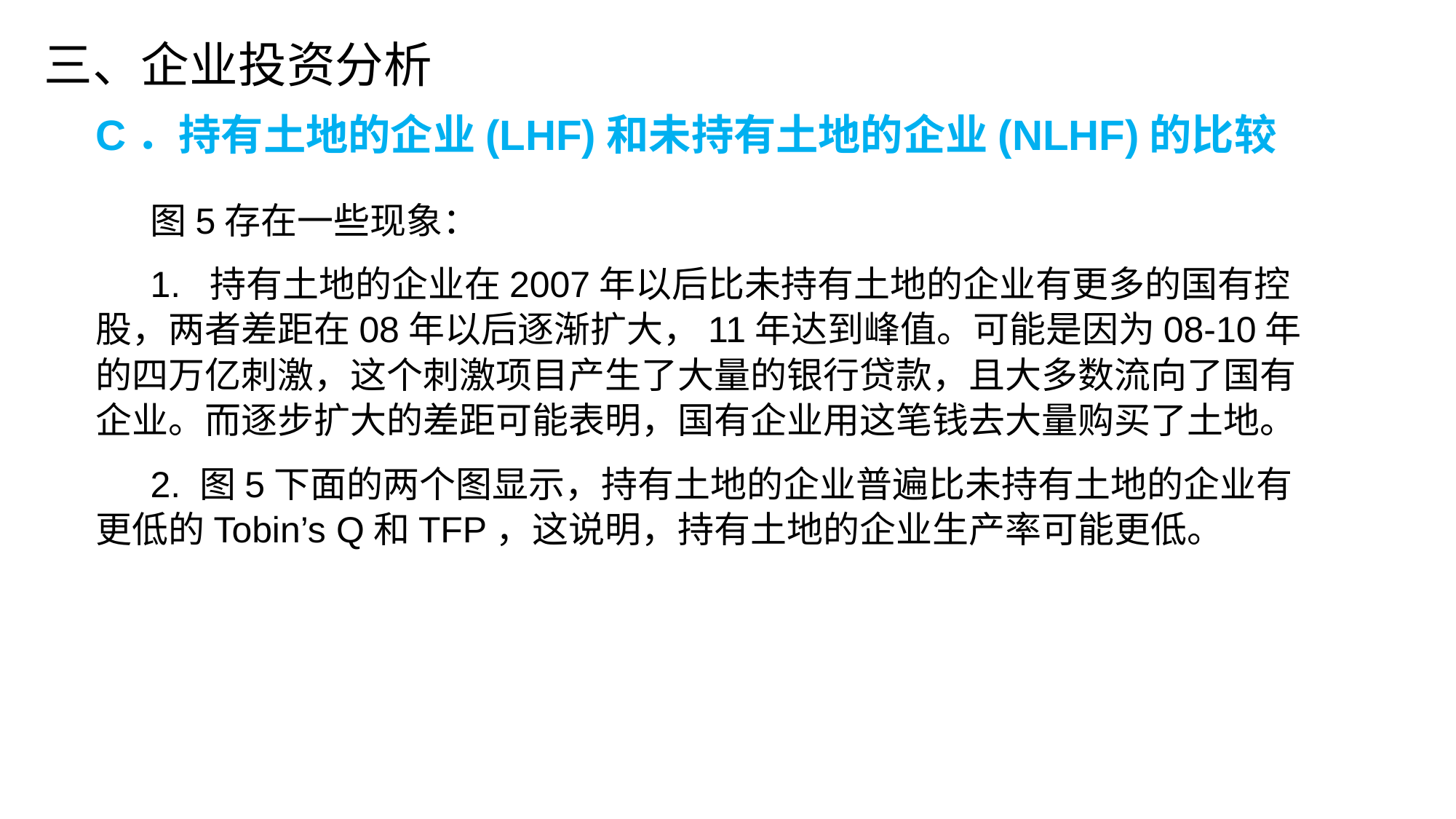

三、企业投资分析
C．持有土地的企业(LHF)和未持有土地的企业(NLHF)的比较

图5存在一些现象：
1.  持有土地的企业在2007年以后比未持有土地的企业有更多的国有控股，两者差距在08年以后逐渐扩大，11年达到峰值。可能是因为08-10年的四万亿刺激，这个刺激项目产生了大量的银行贷款，且大多数流向了国有企业。而逐步扩大的差距可能表明，国有企业用这笔钱去大量购买了土地。
2. 图5下面的两个图显示，持有土地的企业普遍比未持有土地的企业有更低的Tobin’s Q和TFP，这说明，持有土地的企业生产率可能更低。